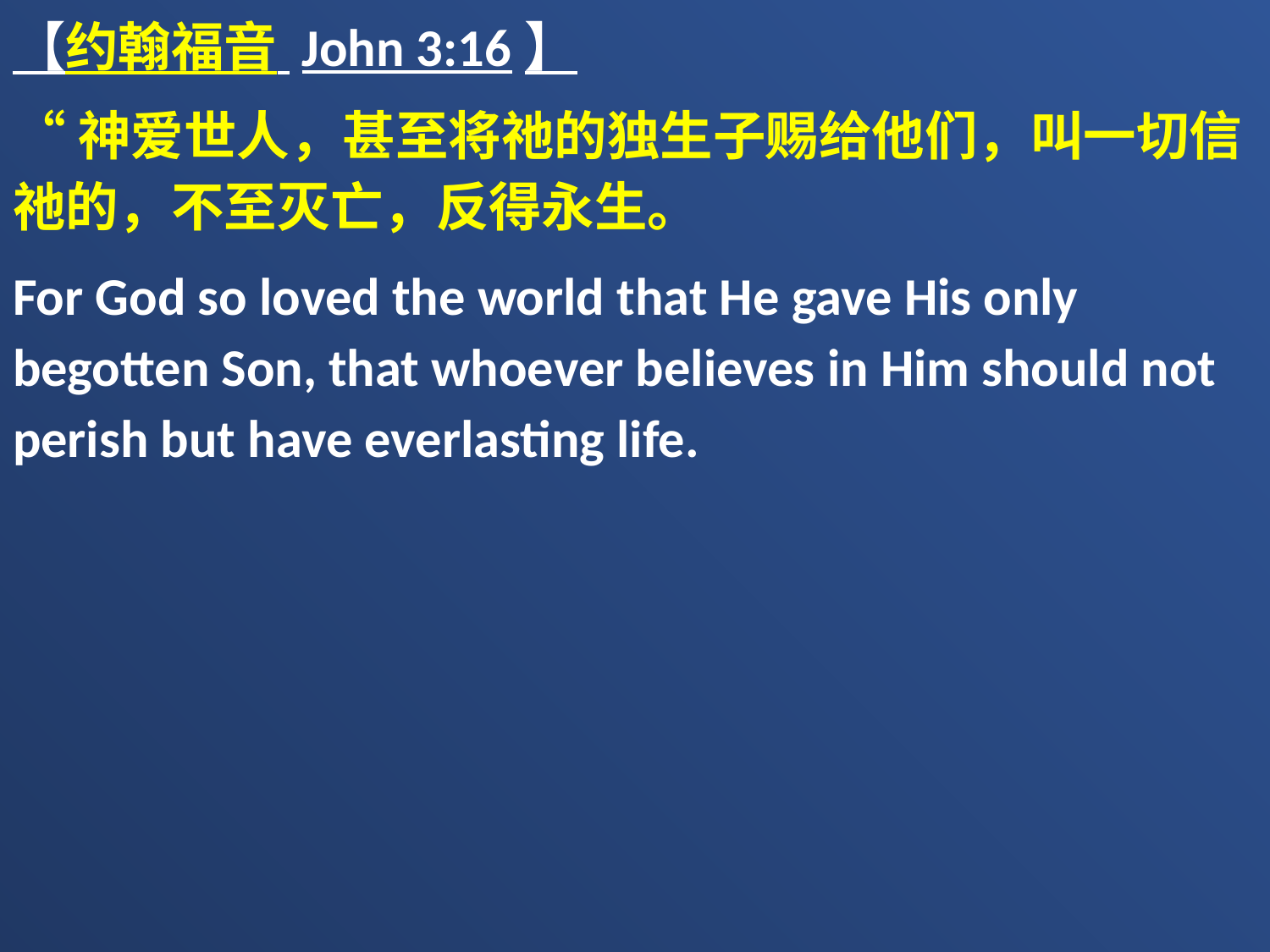

【约翰福音 John 3:16】
“神爱世人，甚至将祂的独生子赐给他们，叫一切信祂的，不至灭亡，反得永生。
For God so loved the world that He gave His only begotten Son, that whoever believes in Him should not perish but have everlasting life.